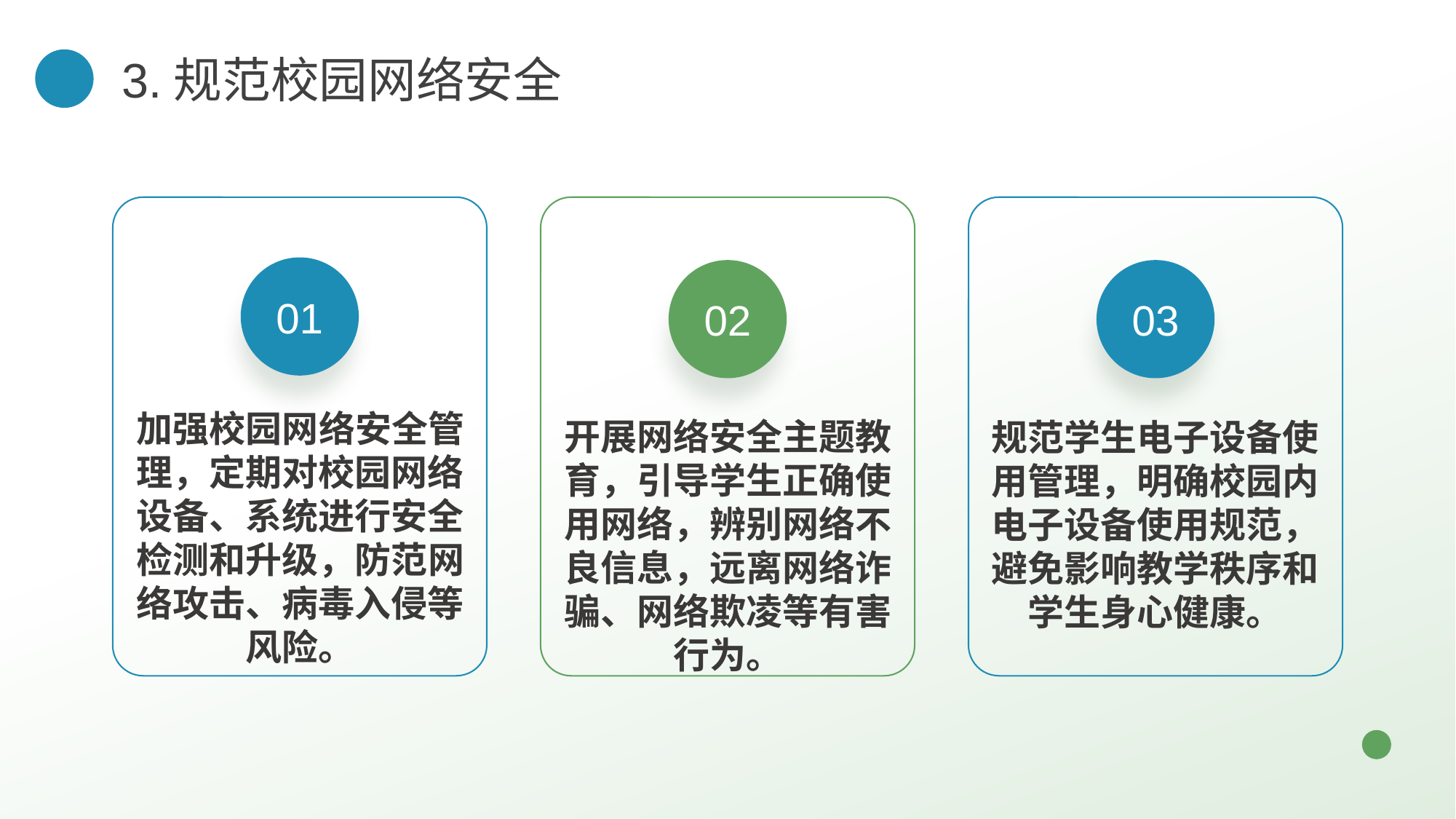

3.规范校园网络安全

01
加强校园网络安全管理，定期对校园网络设备、系统进行安全检测和升级，防范网络攻击、病毒入侵等风险。

02
开展网络安全主题教育，引导学生正确使用网络，辨别网络不良信息，远离网络诈骗、网络欺凌等有害行为。

03
规范学生电子设备使用管理，明确校园内电子设备使用规范，避免影响教学秩序和学生身心健康。